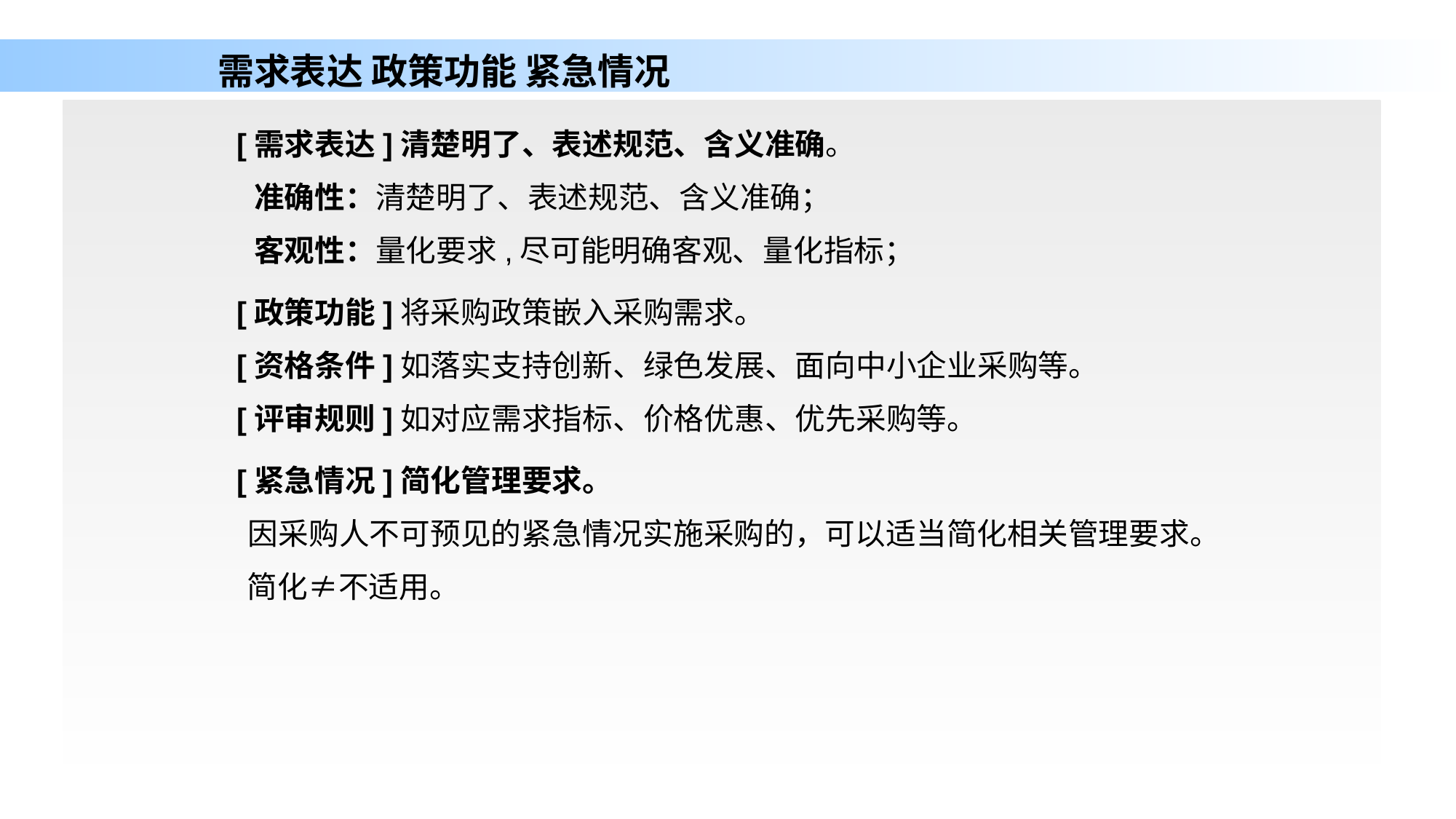

# 需求表达 政策功能 紧急情况
  [需求表达]清楚明了、表述规范、含义准确。
    准确性：清楚明了、表述规范、含义准确；
    客观性：量化要求,尽可能明确客观、量化指标；
  [政策功能]将采购政策嵌入采购需求。
  [资格条件]如落实支持创新、绿色发展、面向中小企业采购等。
  [评审规则]如对应需求指标、价格优惠、优先采购等。
  [紧急情况]简化管理要求。
   因采购人不可预见的紧急情况实施采购的，可以适当简化相关管理要求。
   简化≠不适用。